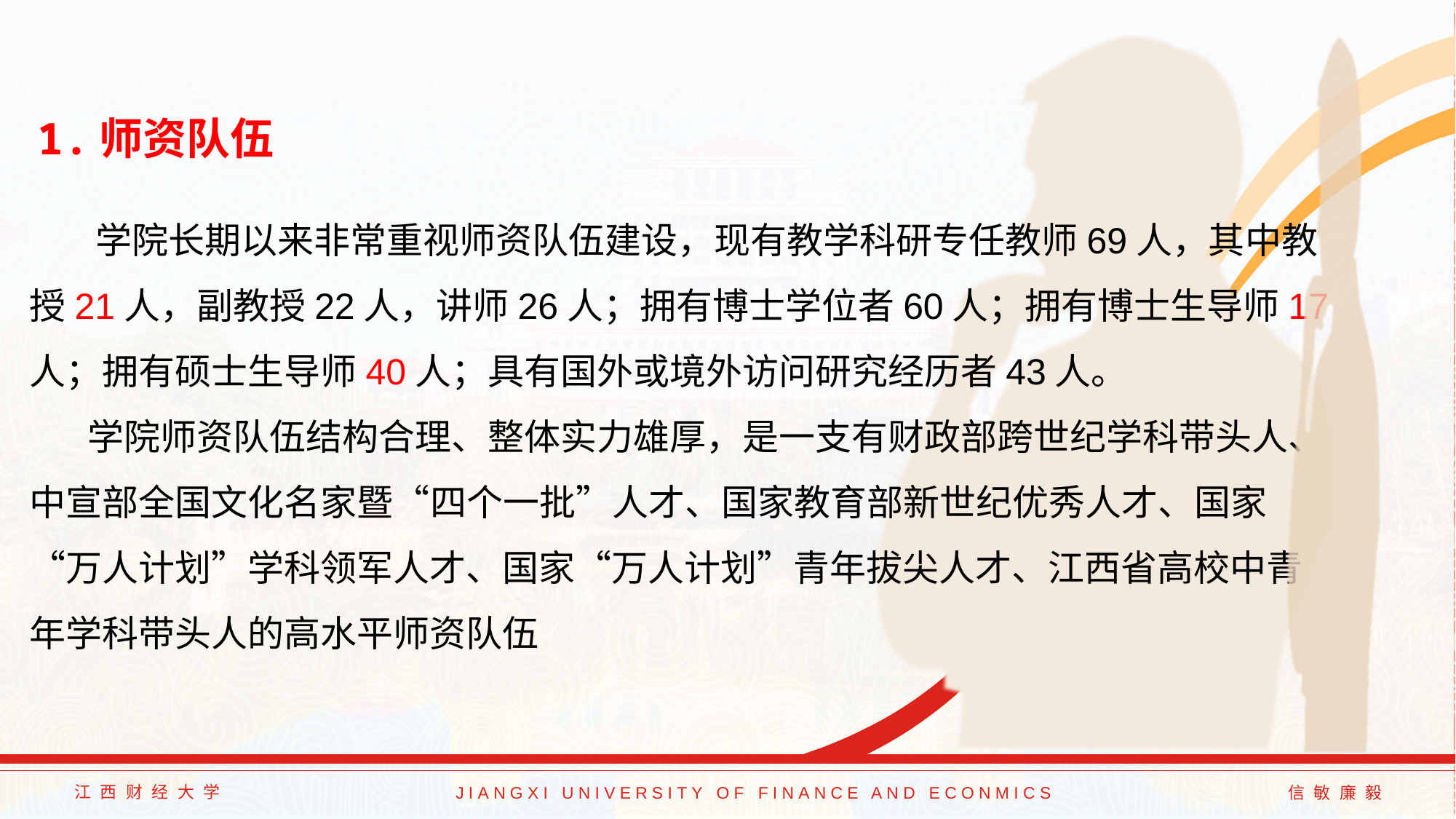

1.师资队伍
       学院长期以来非常重视师资队伍建设，现有教学科研专任教师69人，其中教授21人，副教授22人，讲师26人；拥有博士学位者60人；拥有博士生导师17人；拥有硕士生导师40人；具有国外或境外访问研究经历者43人。
      学院师资队伍结构合理、整体实力雄厚，是一支有财政部跨世纪学科带头人、中宣部全国文化名家暨“四个一批”人才、国家教育部新世纪优秀人才、国家“万人计划”学科领军人才、国家“万人计划”青年拔尖人才、江西省高校中青年学科带头人的高水平师资队伍